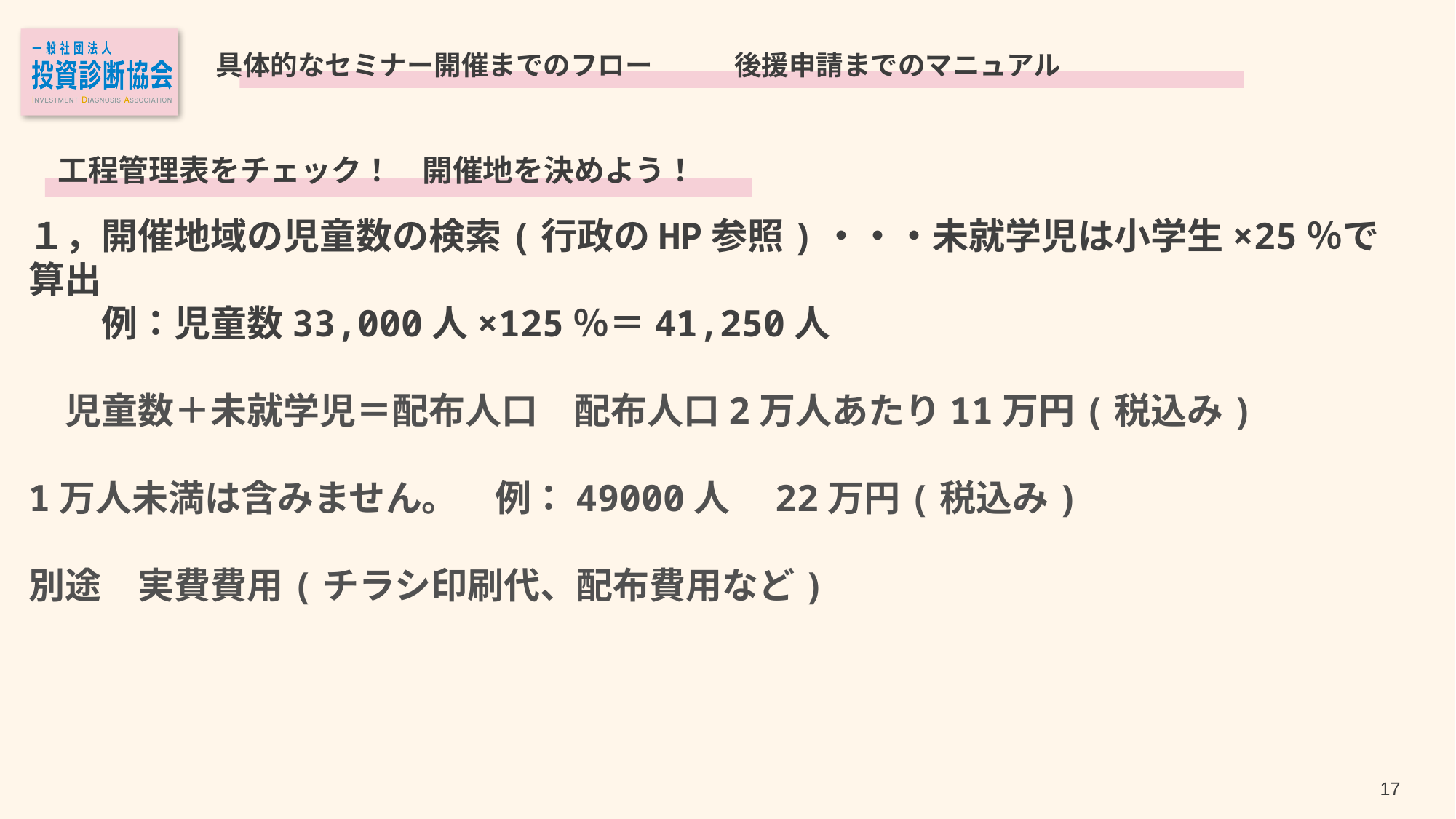

具体的なセミナー開催までのフロー　　　後援申請までのマニュアル

工程管理表をチェック！　開催地を決めよう！

１，開催地域の児童数の検索(行政のHP参照)・・・未就学児は小学生×25％で算出
　　例：児童数33,000人×125％＝41,250人

　児童数＋未就学児＝配布人口　配布人口2万人あたり11万円(税込み)

1万人未満は含みません。　例：49000人　22万円(税込み)

別途　実費費用(チラシ印刷代、配布費用など)
17